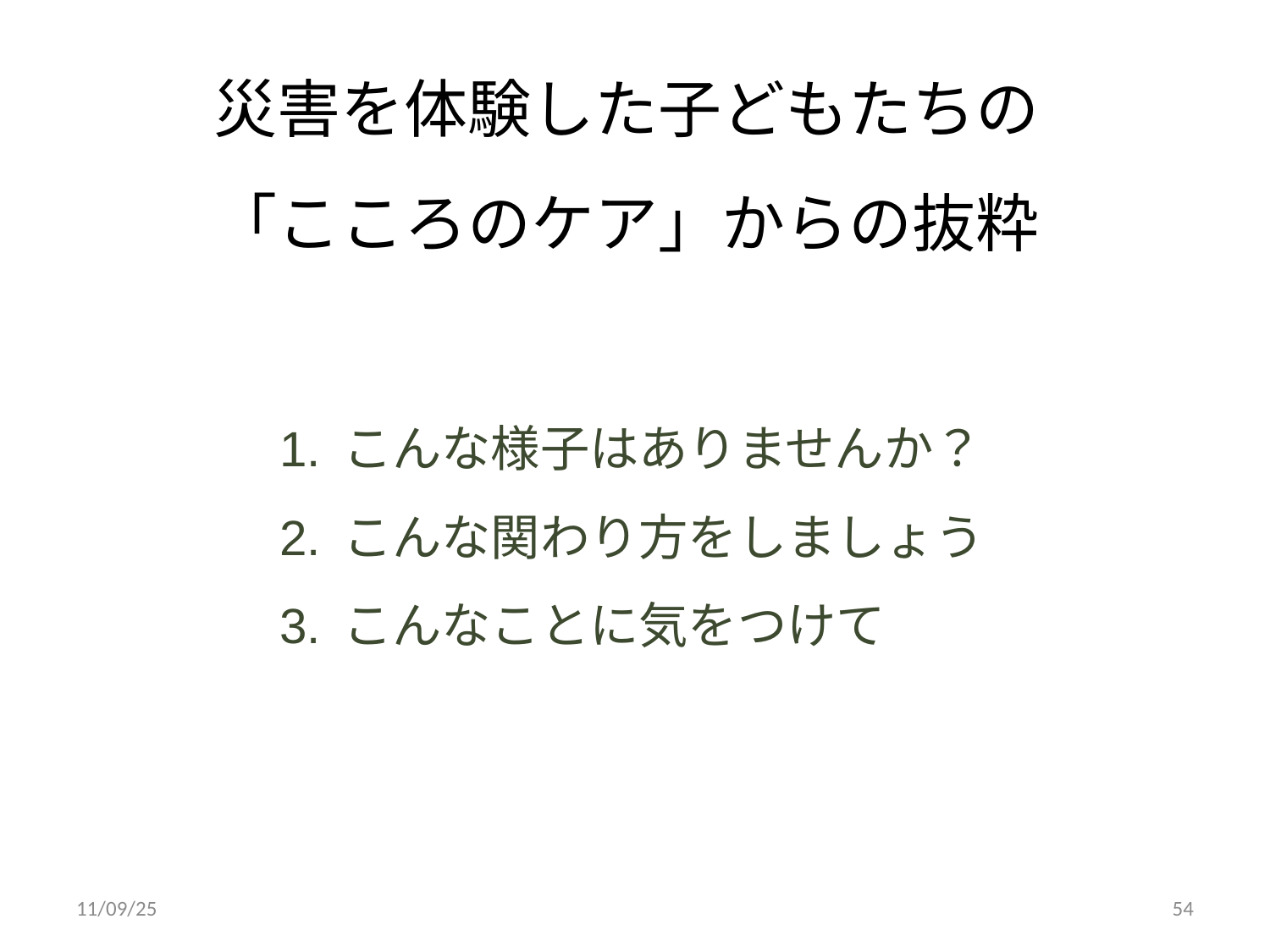

# 災害を体験した子どもたちの 「こころのケア」からの抜粋
こんな様子はありませんか？
こんな関わり方をしましょう
こんなことに気をつけて
11/09/25
54